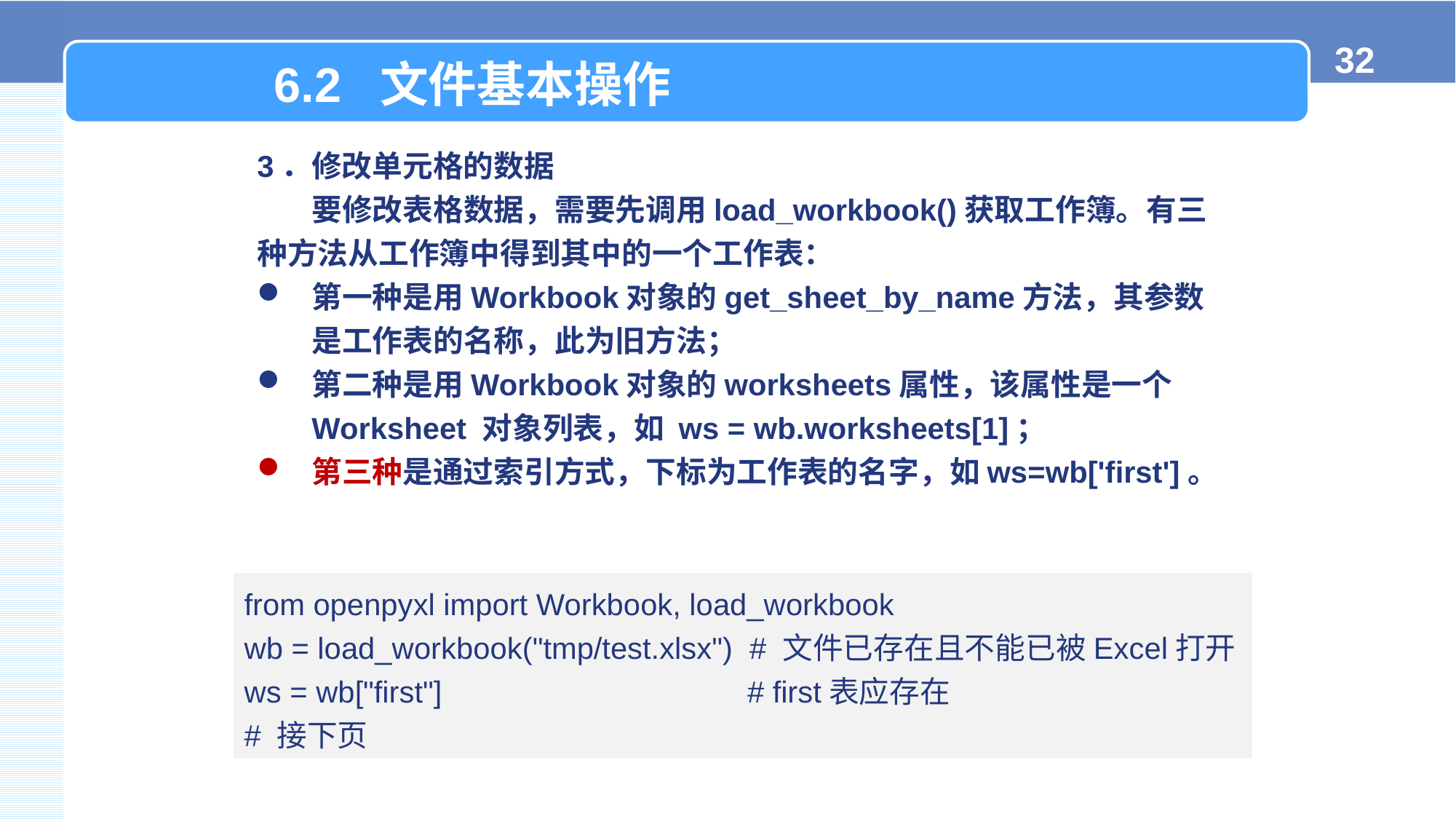

6.2  文件基本操作
3．修改单元格的数据
要修改表格数据，需要先调用load_workbook()获取工作簿。有三种方法从工作簿中得到其中的一个工作表：
第一种是用Workbook对象的get_sheet_by_name方法，其参数是工作表的名称，此为旧方法；
第二种是用Workbook对象的worksheets属性，该属性是一个Worksheet 对象列表，如 ws = wb.worksheets[1]；
第三种是通过索引方式，下标为工作表的名字，如ws=wb['first']。
from openpyxl import Workbook, load_workbook
wb = load_workbook("tmp/test.xlsx")  # 文件已存在且不能已被Excel打开
ws = wb["first"]		                     # first表应存在
# 接下页